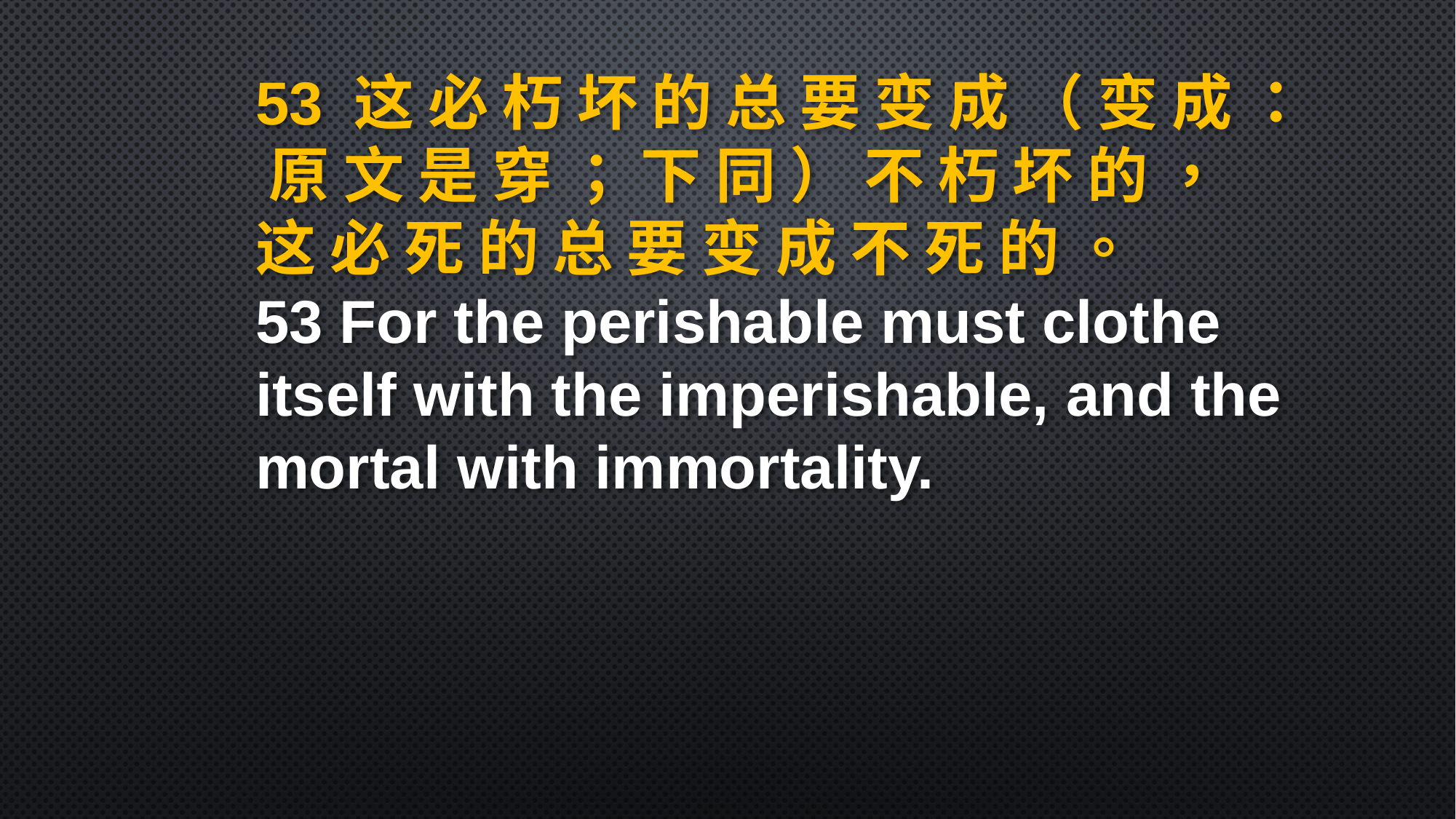

53 这 必 朽 坏 的 总 要 变 成 （ 变 成 ： 原 文 是 穿 ； 下 同 ） 不 朽 坏 的 ， 这 必 死 的 总 要 变 成 不 死 的 。
53 For the perishable must clothe itself with the imperishable, and the mortal with immortality.